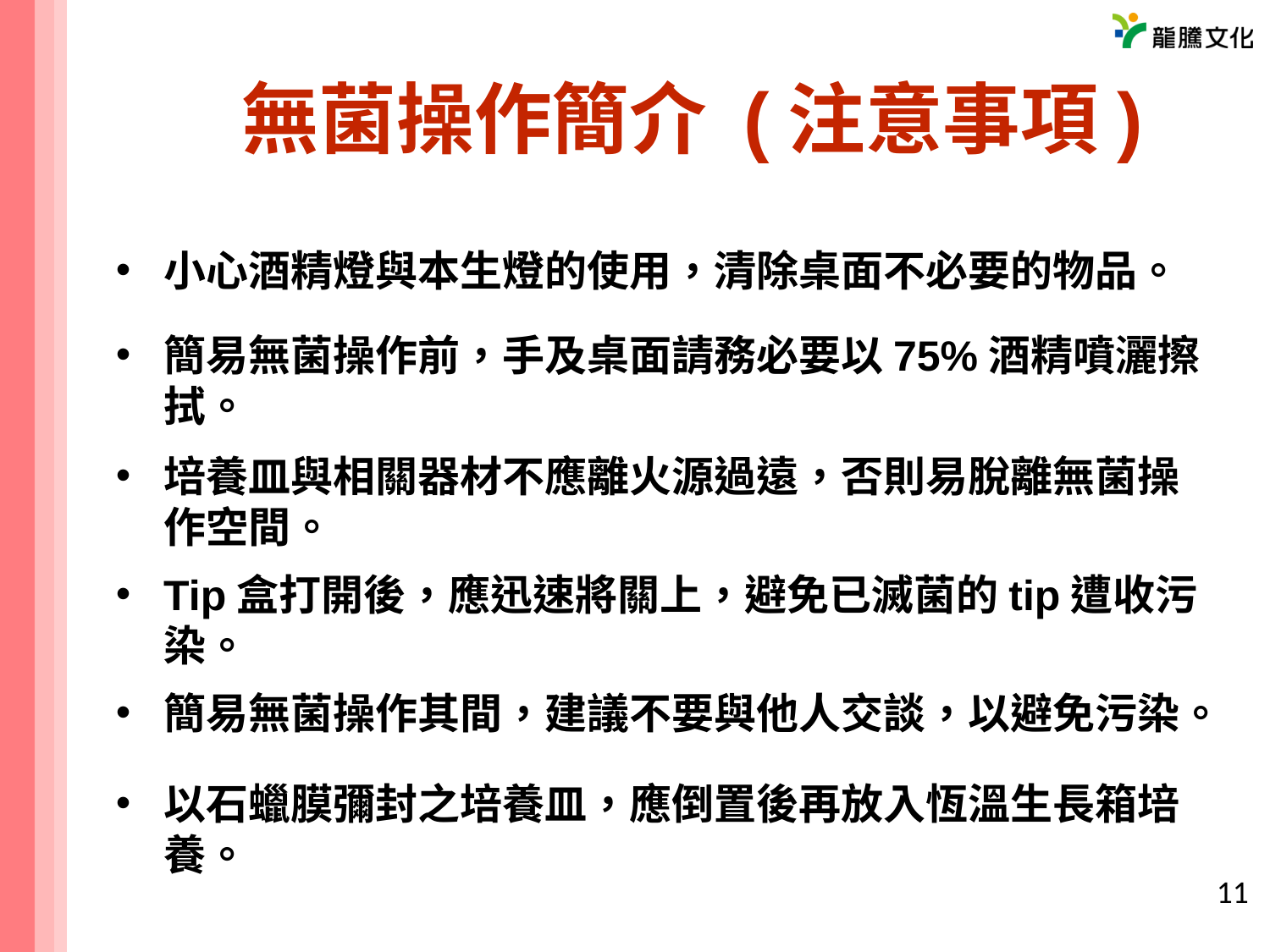

無菌操作簡介 (注意事項)
小心酒精燈與本生燈的使用，清除桌面不必要的物品。
簡易無菌操作前，手及桌面請務必要以75%酒精噴灑擦拭。
培養皿與相關器材不應離火源過遠，否則易脫離無菌操作空間。
Tip盒打開後，應迅速將關上，避免已滅菌的tip遭收污染。
簡易無菌操作其間，建議不要與他人交談，以避免污染。
以石蠟膜彌封之培養皿，應倒置後再放入恆溫生長箱培養。
11